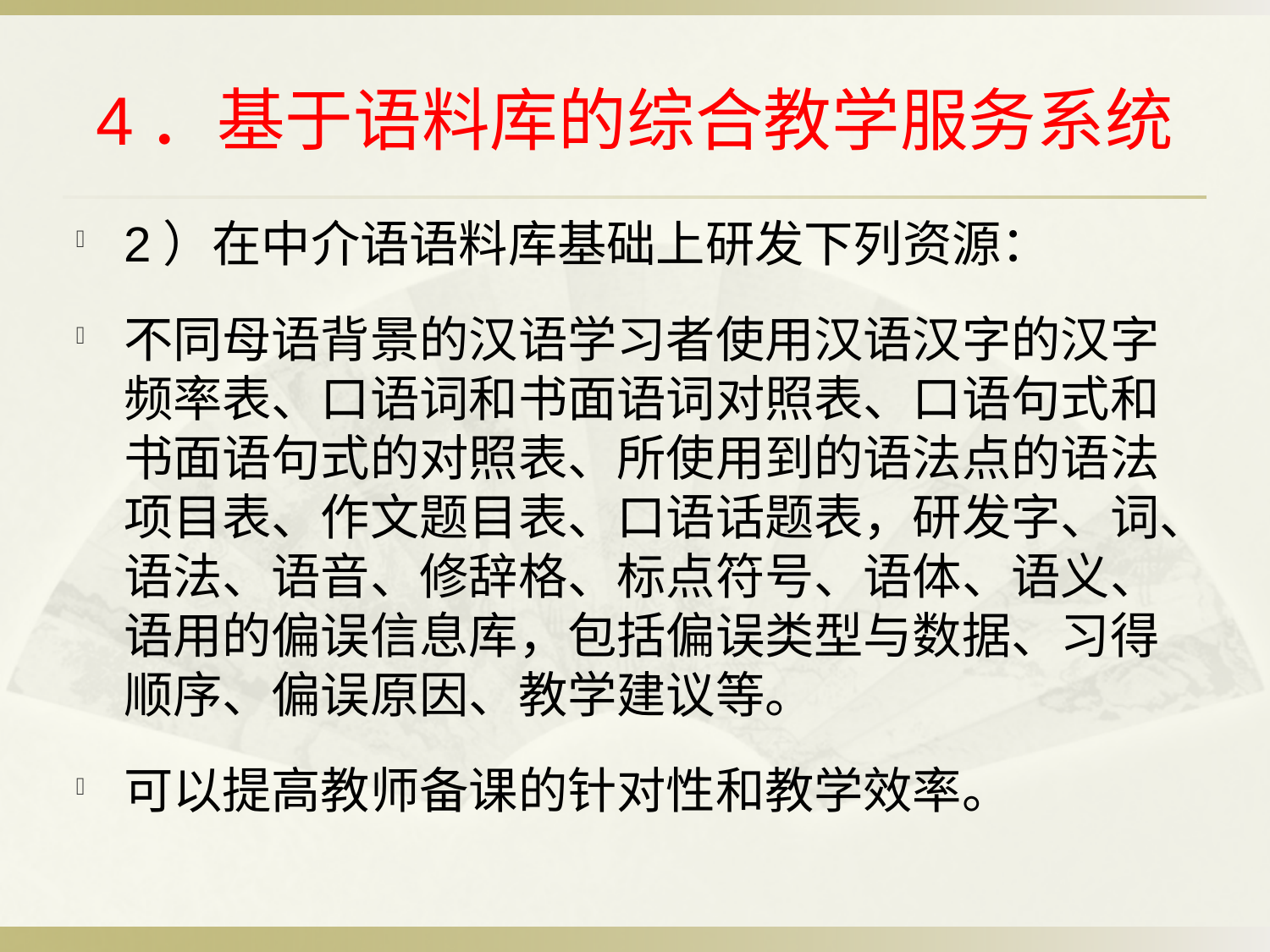

# 4．基于语料库的综合教学服务系统
2）在中介语语料库基础上研发下列资源：

不同母语背景的汉语学习者使用汉语汉字的汉字频率表、口语词和书面语词对照表、口语句式和书面语句式的对照表、所使用到的语法点的语法项目表、作文题目表、口语话题表，研发字、词、语法、语音、修辞格、标点符号、语体、语义、语用的偏误信息库，包括偏误类型与数据、习得顺序、偏误原因、教学建议等。

可以提高教师备课的针对性和教学效率。